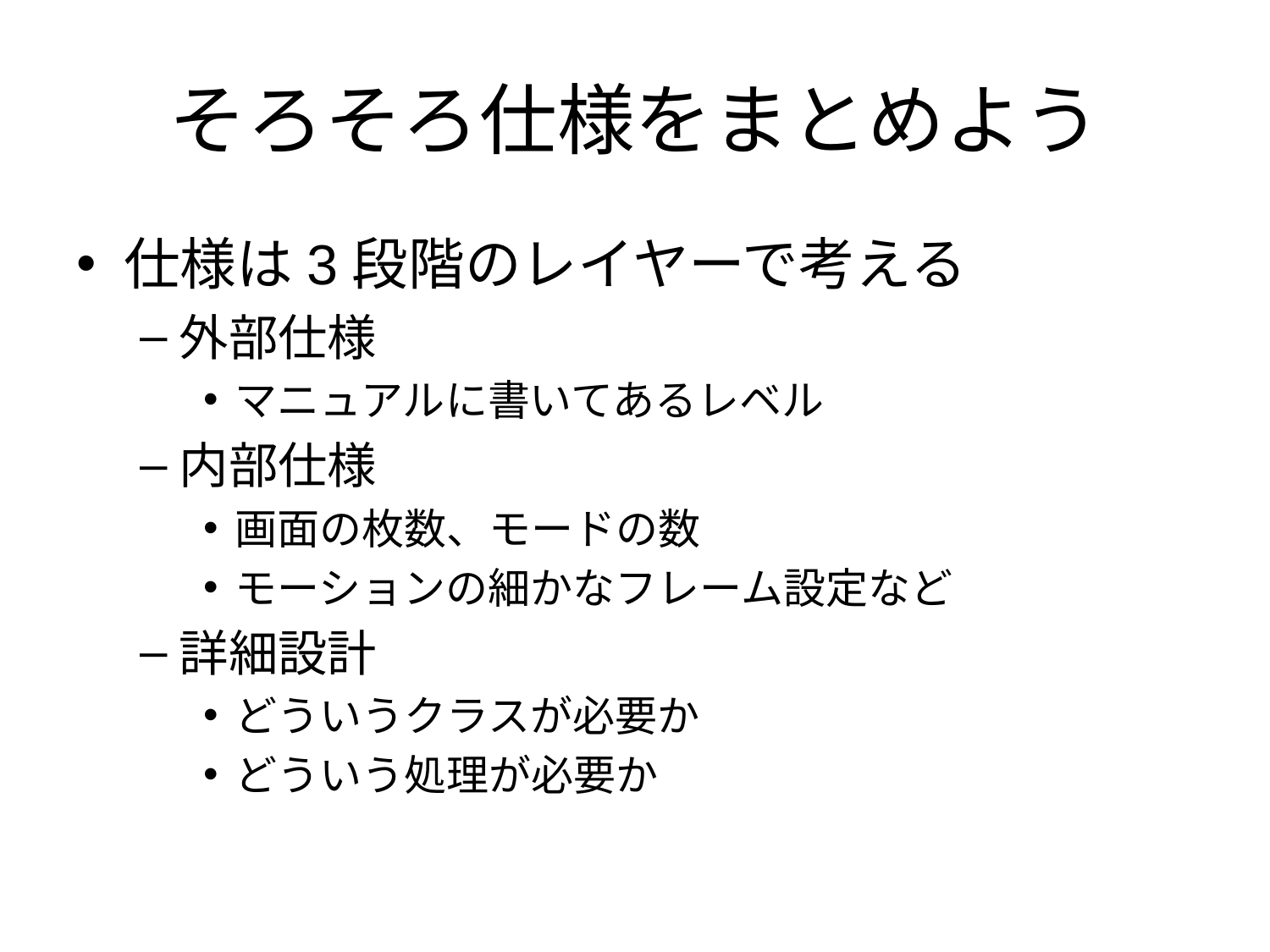

# そろそろ仕様をまとめよう
仕様は3段階のレイヤーで考える
外部仕様
マニュアルに書いてあるレベル
内部仕様
画面の枚数、モードの数
モーションの細かなフレーム設定など
詳細設計
どういうクラスが必要か
どういう処理が必要か